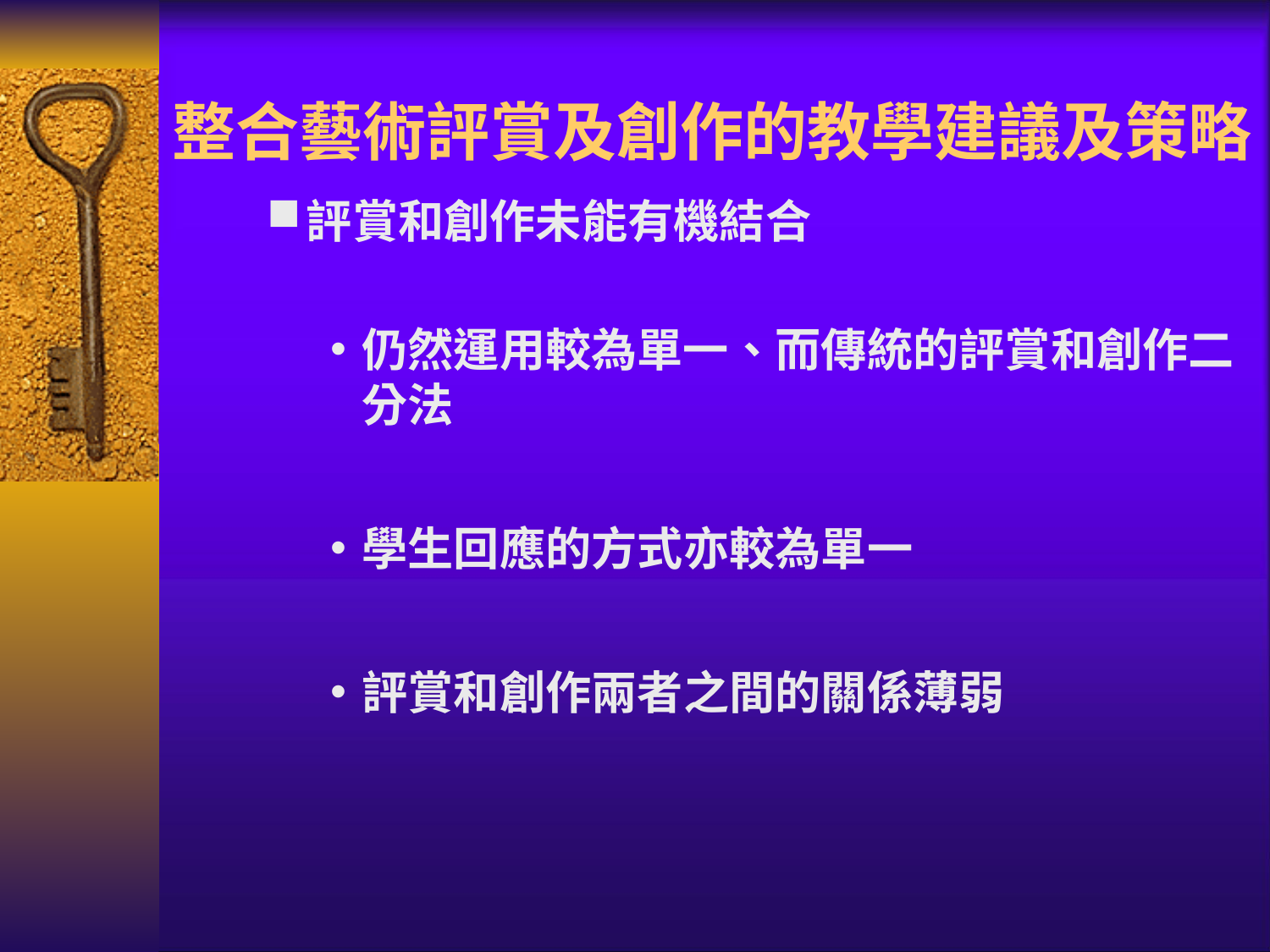

整合藝術評賞及創作的教學建議及策略
評賞和創作未能有機結合

仍然運用較為單一、而傳統的評賞和創作二分法

學生回應的方式亦較為單一

評賞和創作兩者之間的關係薄弱